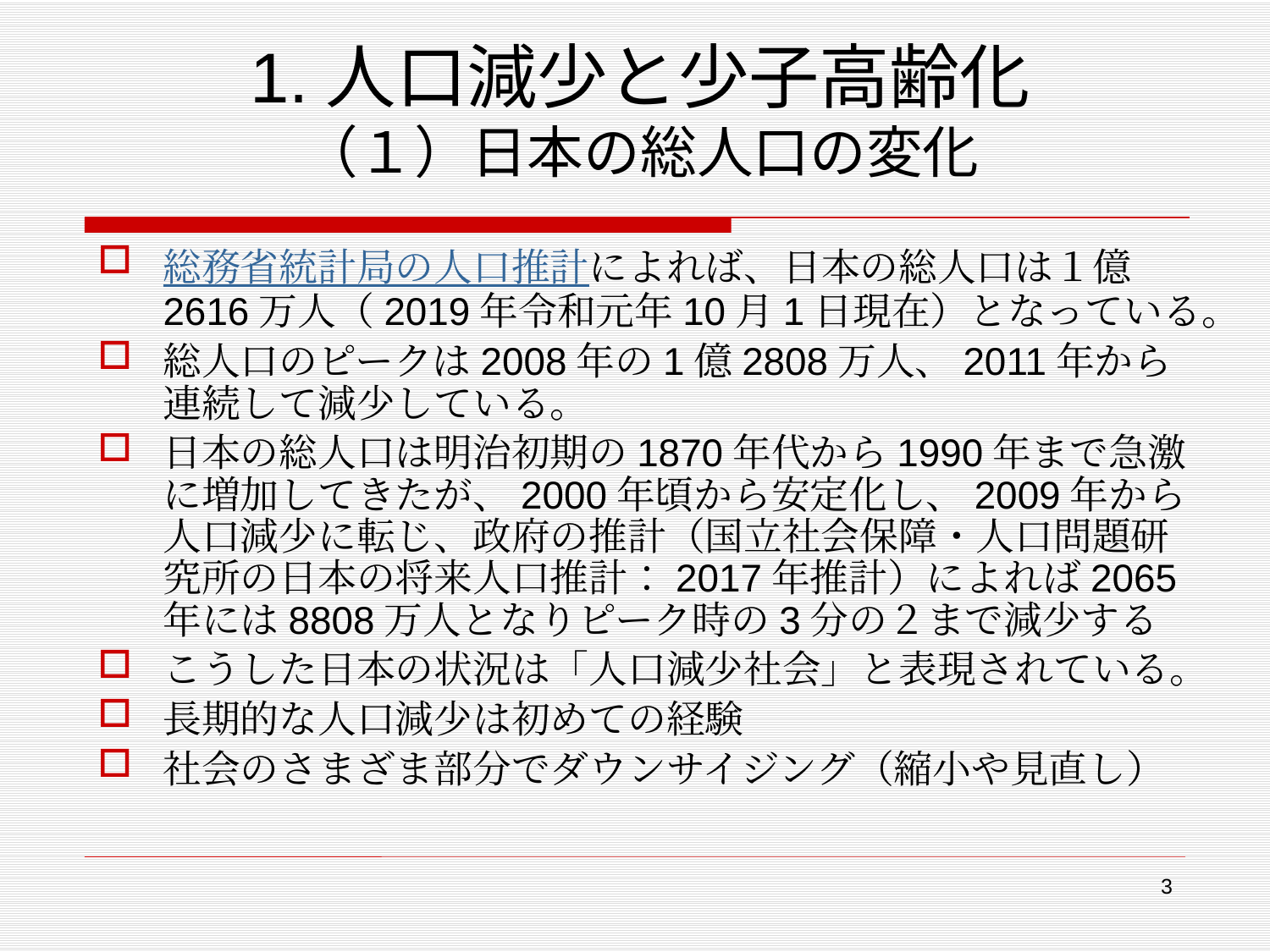

# 1.人口減少と少子高齢化 （１）日本の総人口の変化
総務省統計局の人口推計によれば、日本の総人口は１億2616万人（2019年令和元年10月1日現在）となっている。
総人口のピークは2008年の1億2808万人、2011年から連続して減少している。
日本の総人口は明治初期の1870年代から1990年まで急激に増加してきたが、2000年頃から安定化し、2009年から人口減少に転じ、政府の推計（国立社会保障・人口問題研究所の日本の将来人口推計：2017年推計）によれば2065年には8808万人となりピーク時の3分の２まで減少する
こうした日本の状況は「人口減少社会」と表現されている。
長期的な人口減少は初めての経験
社会のさまざま部分でダウンサイジング（縮小や見直し）
3